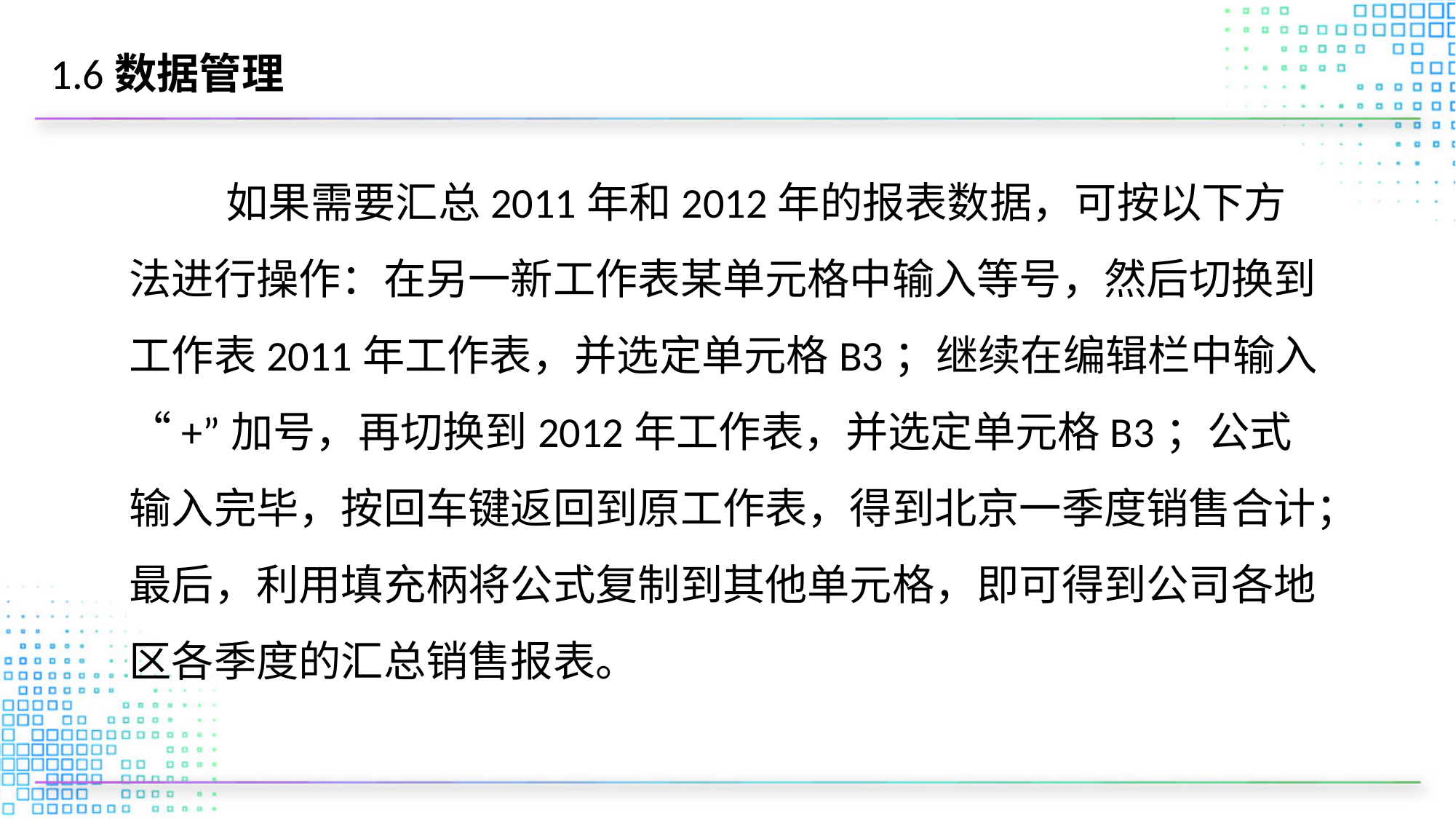

# 1.6数据管理
         如果需要汇总2011年和2012年的报表数据，可按以下方法进行操作：在另一新工作表某单元格中输入等号，然后切换到工作表2011年工作表，并选定单元格B3；继续在编辑栏中输入“+”加号，再切换到2012年工作表，并选定单元格B3；公式输入完毕，按回车键返回到原工作表，得到北京一季度销售合计；最后，利用填充柄将公式复制到其他单元格，即可得到公司各地区各季度的汇总销售报表。